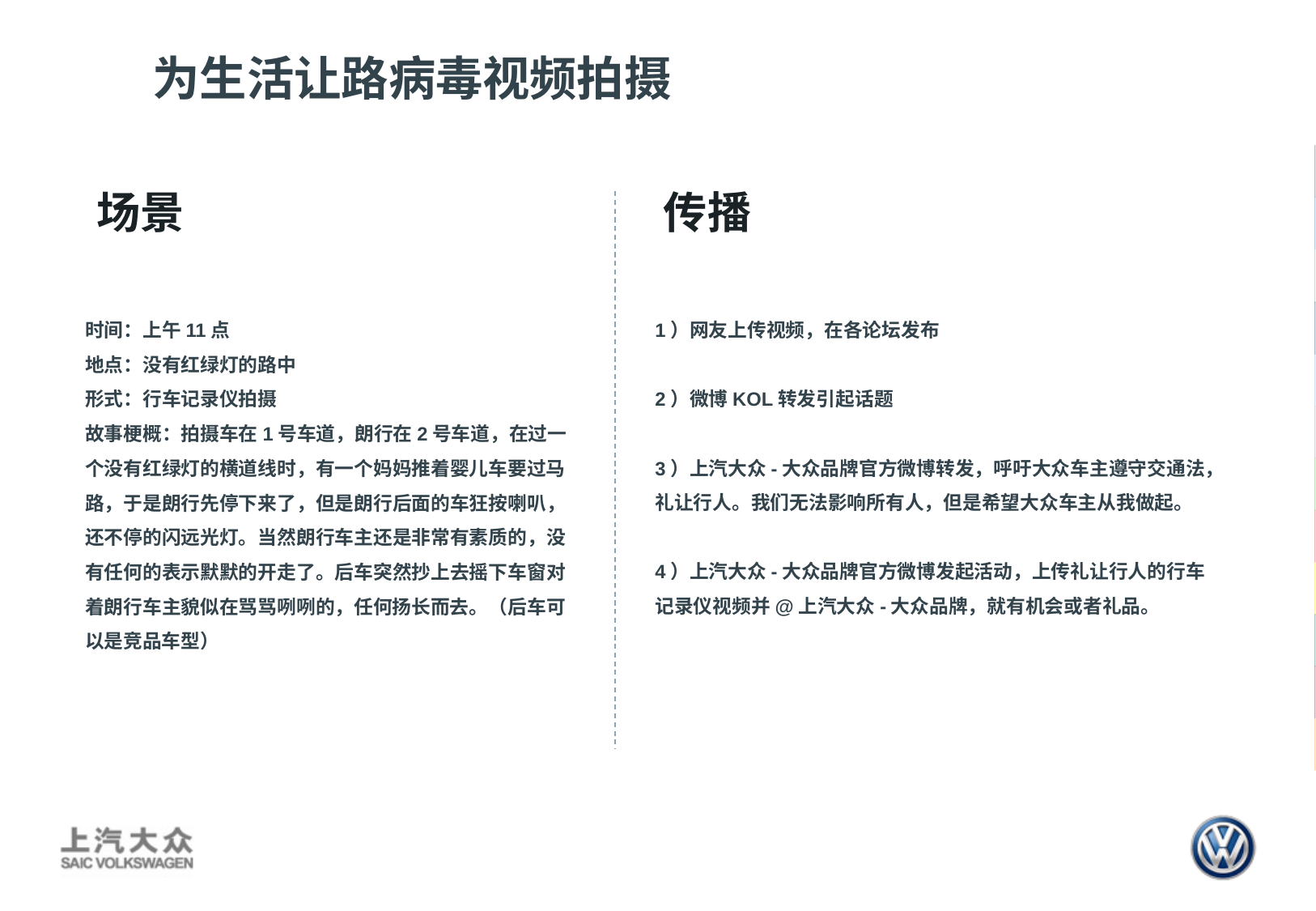

# 为生活让路病毒视频拍摄
场景
传播
时间：上午11点
地点：没有红绿灯的路中
形式：行车记录仪拍摄
故事梗概：拍摄车在1号车道，朗行在2号车道，在过一个没有红绿灯的横道线时，有一个妈妈推着婴儿车要过马路，于是朗行先停下来了，但是朗行后面的车狂按喇叭，还不停的闪远光灯。当然朗行车主还是非常有素质的，没有任何的表示默默的开走了。后车突然抄上去摇下车窗对着朗行车主貌似在骂骂咧咧的，任何扬长而去。（后车可以是竞品车型）
1）网友上传视频，在各论坛发布

2）微博KOL转发引起话题

3）上汽大众-大众品牌官方微博转发，呼吁大众车主遵守交通法，礼让行人。我们无法影响所有人，但是希望大众车主从我做起。

4）上汽大众-大众品牌官方微博发起活动，上传礼让行人的行车记录仪视频并@上汽大众-大众品牌，就有机会或者礼品。